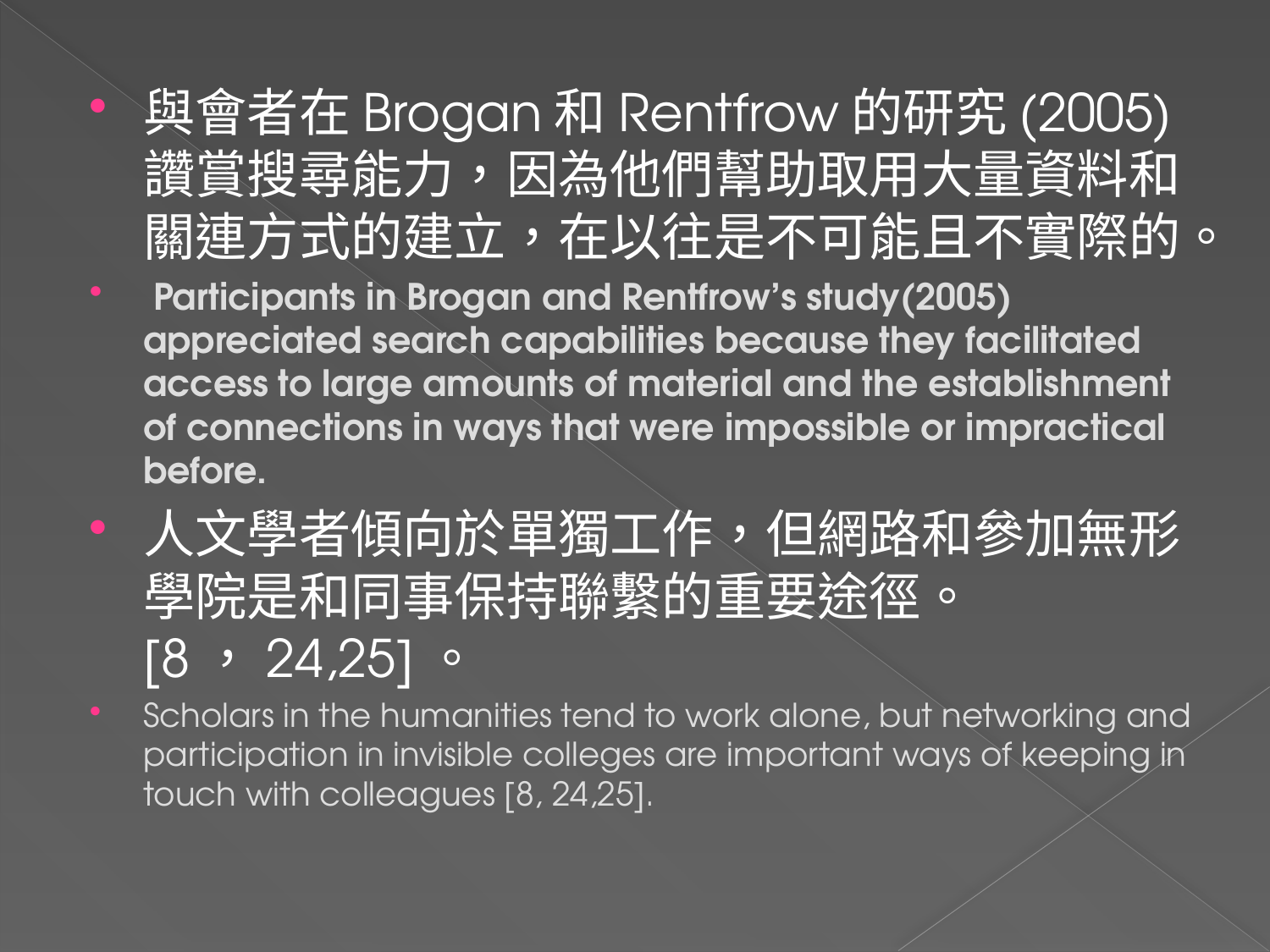

與會者在Brogan和Rentfrow的研究(2005)讚賞搜尋能力，因為他們幫助取用大量資料和關連方式的建立，在以往是不可能且不實際的。
 Participants in Brogan and Rentfrow’s study(2005) appreciated search capabilities because they facilitated access to large amounts of material and the establishment of connections in ways that were impossible or impractical before.
人文學者傾向於單獨工作，但網路和參加無形學院是和同事保持聯繫的重要途徑。[8，24,25]。
Scholars in the humanities tend to work alone, but networking and participation in invisible colleges are important ways of keeping in touch with colleagues [8, 24,25].